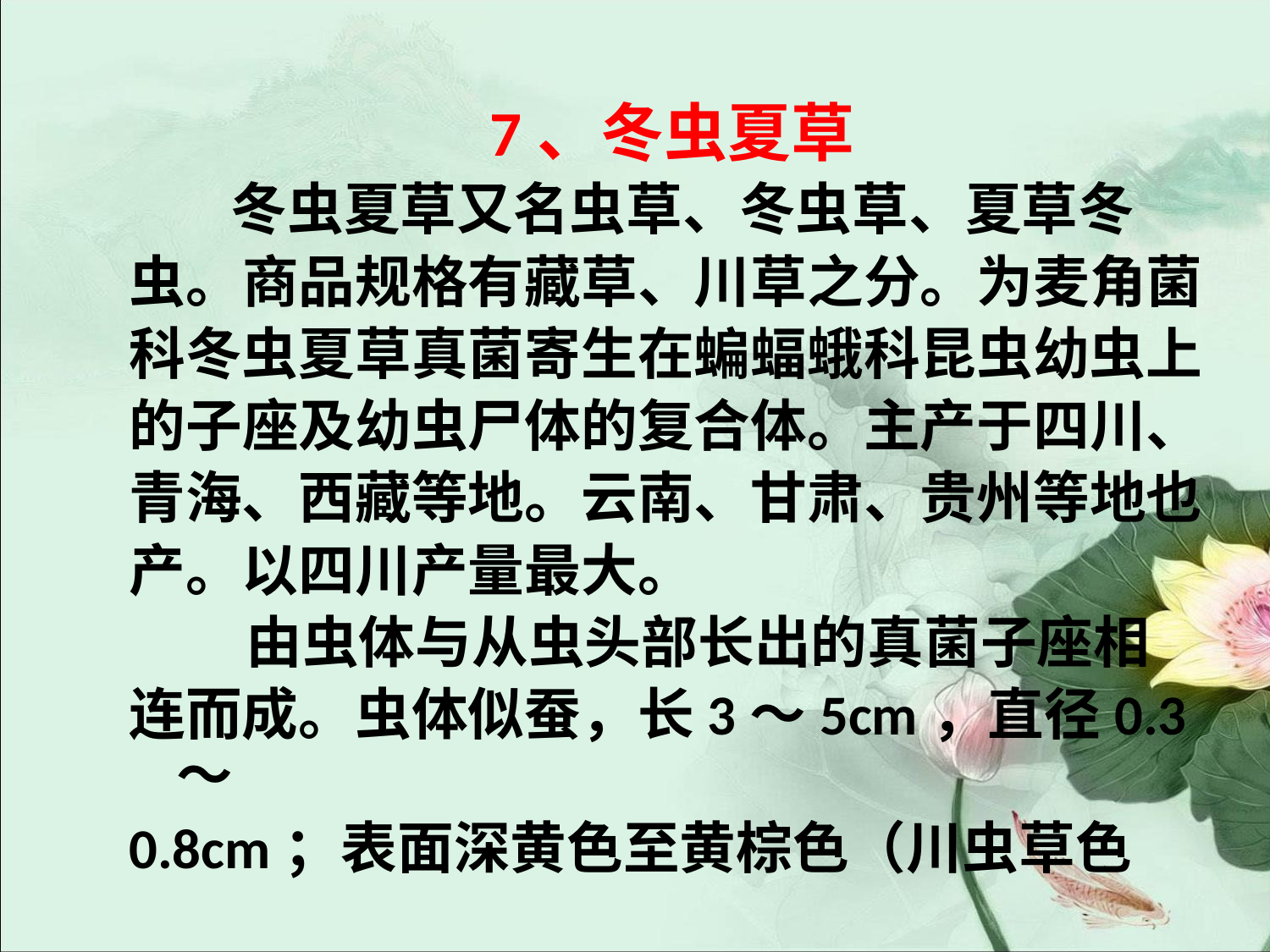

#
7、冬虫夏草
        冬虫夏草又名虫草、冬虫草、夏草冬
虫。商品规格有藏草、川草之分。为麦角菌
科冬虫夏草真菌寄生在蝙蝠蛾科昆虫幼虫上
的子座及幼虫尸体的复合体。主产于四川、
青海、西藏等地。云南、甘肃、贵州等地也
产。以四川产量最大。
        由虫体与从虫头部长出的真菌子座相
连而成。虫体似蚕，长3～5cm，直径0.3～
0.8cm；表面深黄色至黄棕色（川虫草色